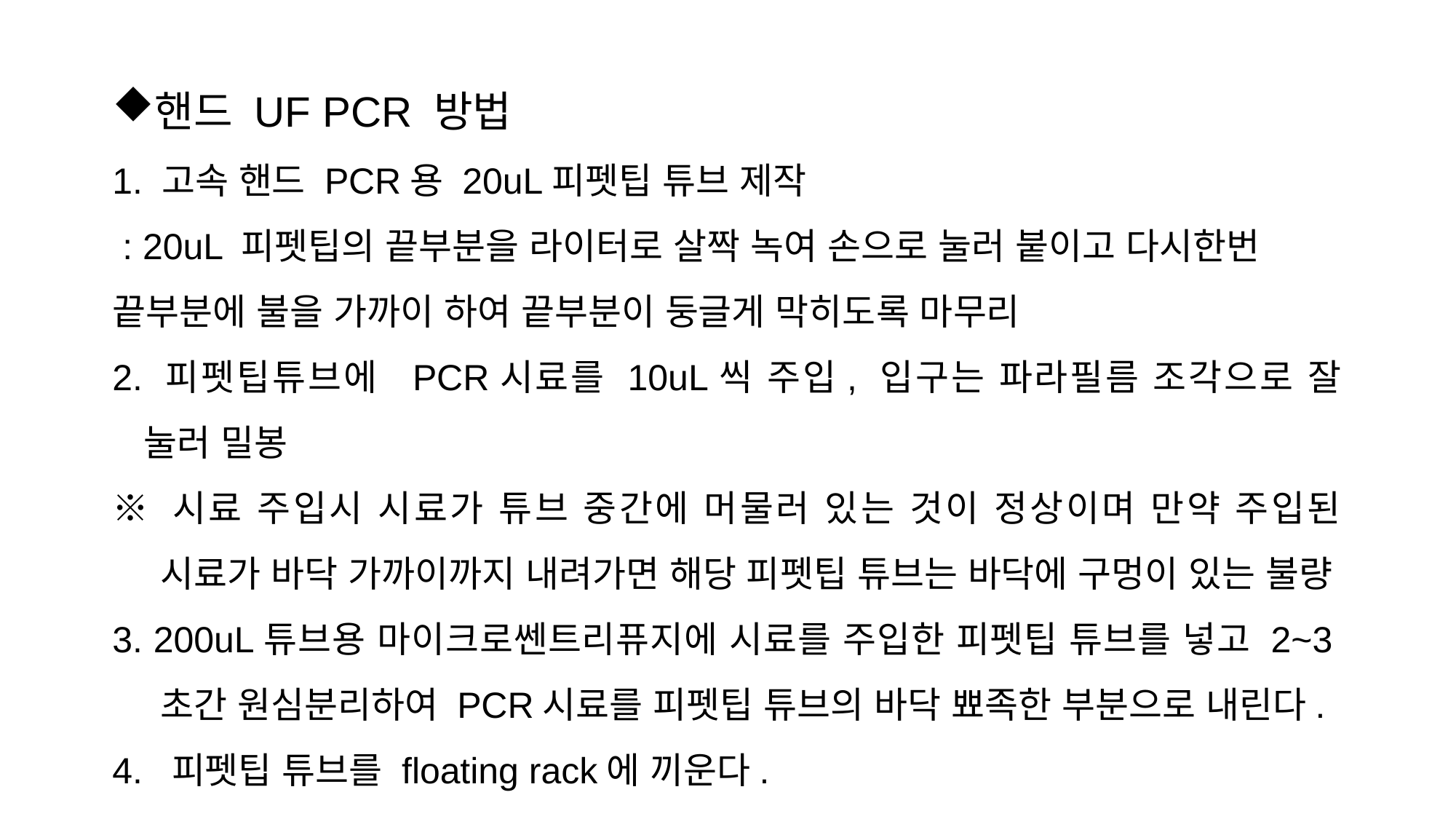

핸드 UF PCR 방법
1. 고속 핸드 PCR용 20uL피펫팁 튜브 제작
 : 20uL 피펫팁의 끝부분을 라이터로 살짝 녹여 손으로 눌러 붙이고 다시한번 끝부분에 불을 가까이 하여 끝부분이 둥글게 막히도록 마무리
2. 피펫팁튜브에  PCR시료를 10uL씩 주입, 입구는 파라필름 조각으로 잘 눌러 밀봉
※ 시료 주입시 시료가 튜브 중간에 머물러 있는 것이 정상이며 만약 주입된 시료가 바닥 가까이까지 내려가면 해당 피펫팁 튜브는 바닥에 구멍이 있는 불량
3. 200uL튜브용 마이크로쎈트리퓨지에 시료를 주입한 피펫팁 튜브를 넣고 2~3초간 원심분리하여 PCR시료를 피펫팁 튜브의 바닥 뾰족한 부분으로 내린다.
4.  피펫팁 튜브를 floating rack에 끼운다.